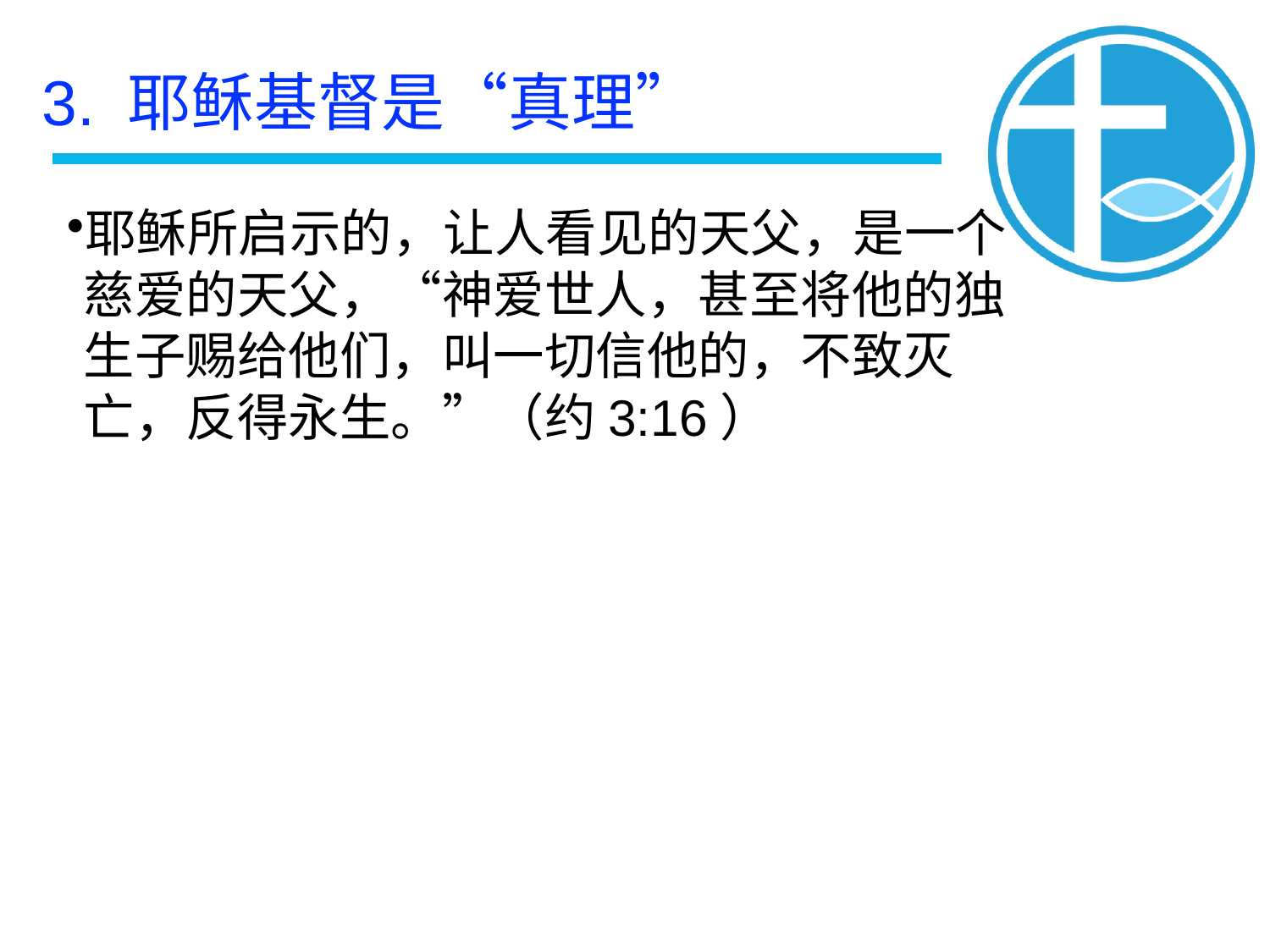

3. 耶稣基督是“真理”
耶稣所启示的，让人看见的天父，是一个慈爱的天父，“神爱世人，甚至将他的独生子赐给他们，叫一切信他的，不致灭亡，反得永生。”（约3:16）